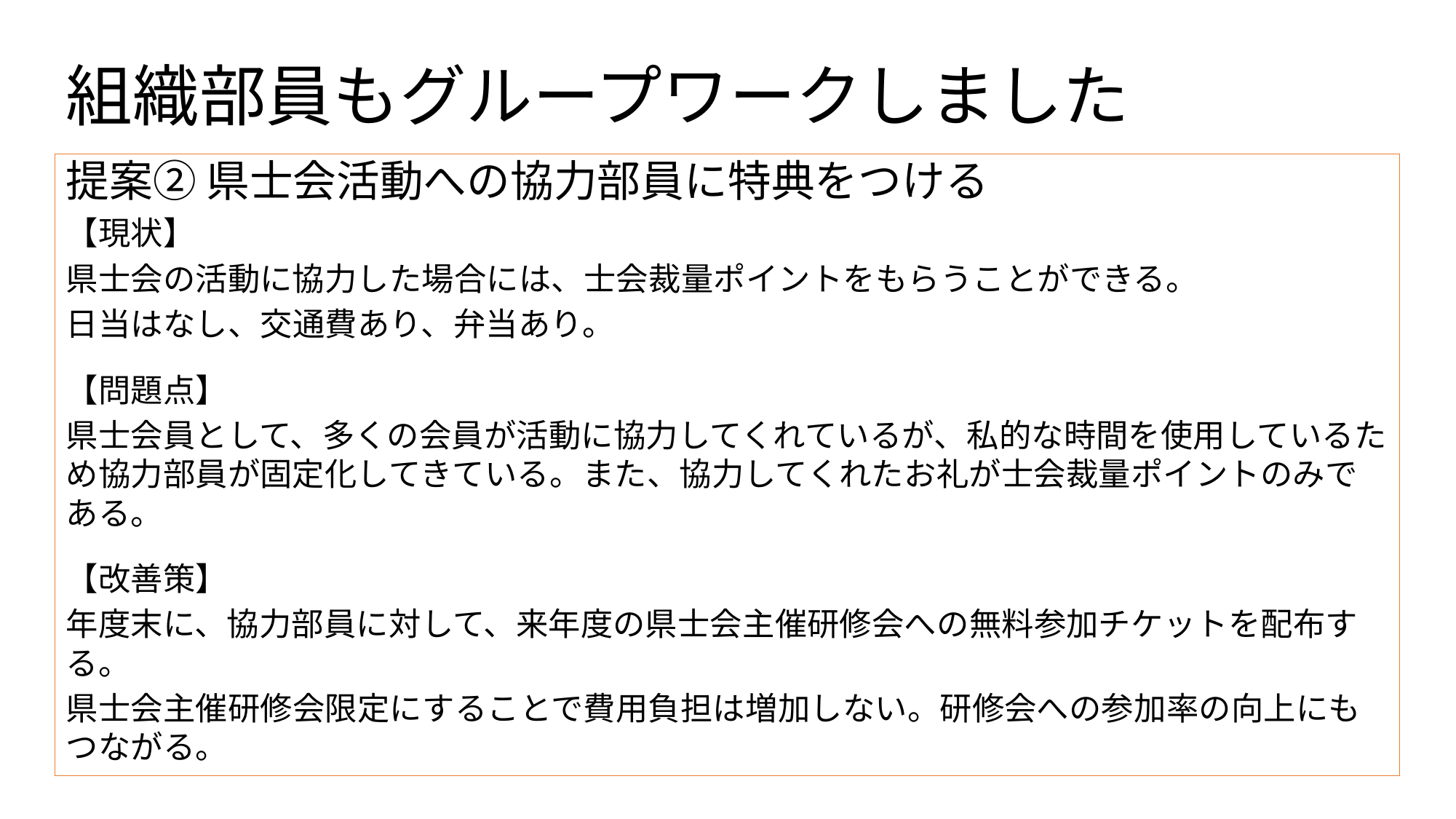

# 組織部員もグループワークしました
提案② 県士会活動への協力部員に特典をつける
【現状】
県士会の活動に協力した場合には、士会裁量ポイントをもらうことができる。
日当はなし、交通費あり、弁当あり。

【問題点】
県士会員として、多くの会員が活動に協力してくれているが、私的な時間を使用しているため協力部員が固定化してきている。また、協力してくれたお礼が士会裁量ポイントのみである。

【改善策】
年度末に、協力部員に対して、来年度の県士会主催研修会への無料参加チケットを配布する。
県士会主催研修会限定にすることで費用負担は増加しない。研修会への参加率の向上にもつながる。